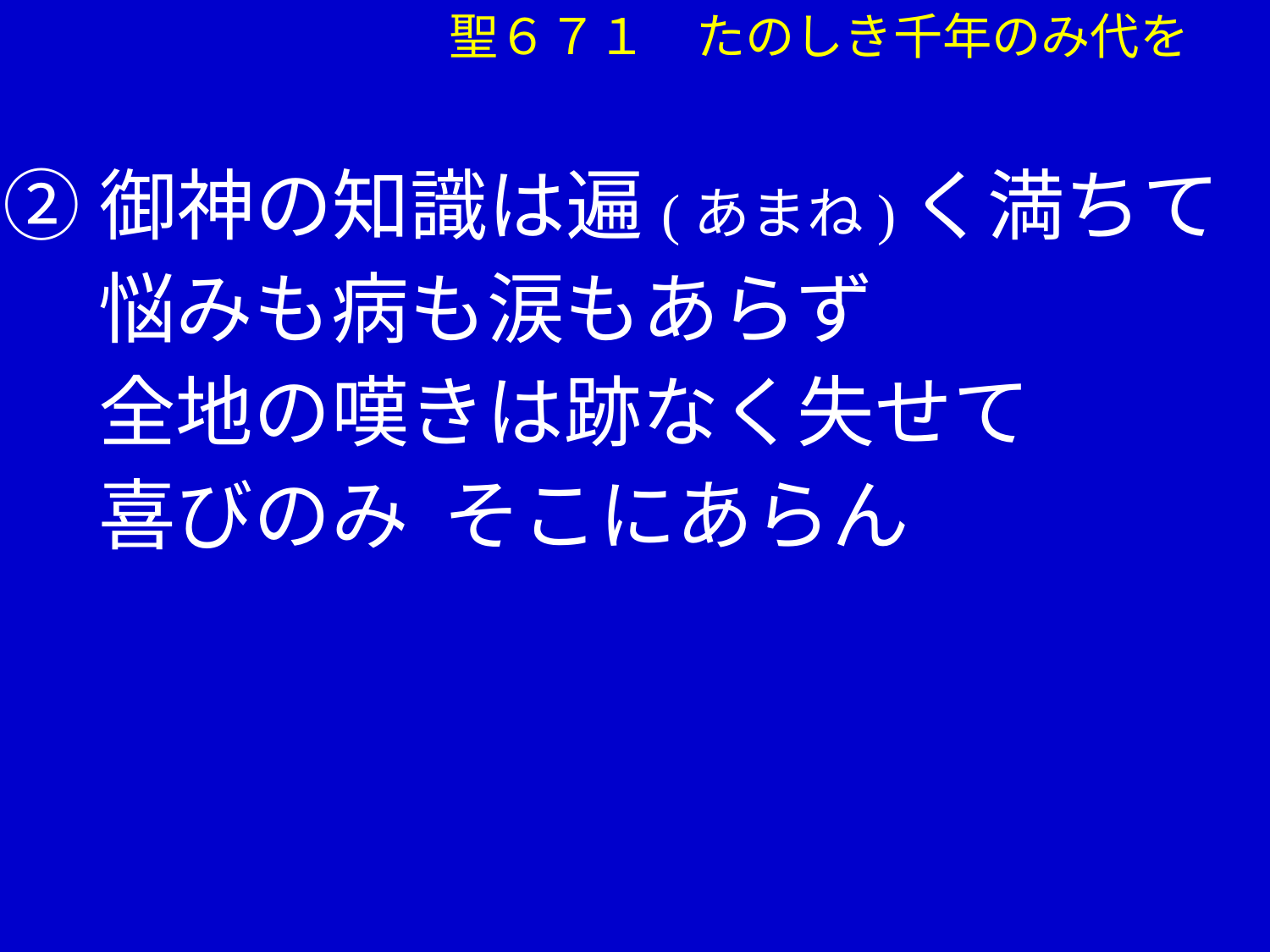

聖６７１　たのしき千年のみ代を
②御神の知識は遍(あまね)く満ちて
　 悩みも病も涙もあらず
　 全地の嘆きは跡なく失せて
　 喜びのみ  そこにあらん